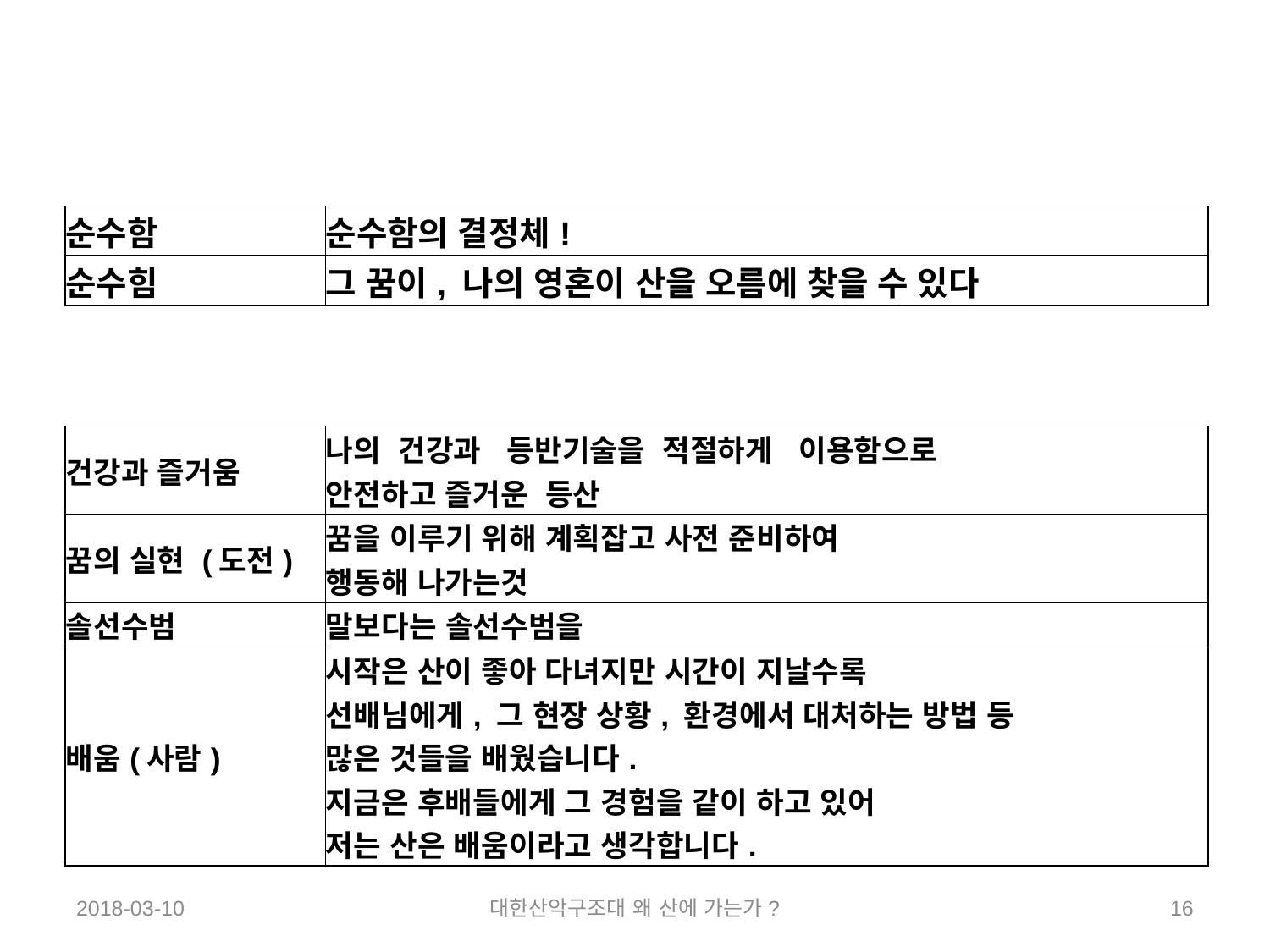

| 순수함 | 순수함의 결정체! |
| --- | --- |
| 순수힘 | 그 꿈이, 나의 영혼이 산을 오름에 찾을 수 있다 |
| 건강과 즐거움 | 나의  건강과   등반기술을  적절하게   이용함으로   안전하고 즐거운  등산 |
| --- | --- |
| 꿈의 실현 (도전) | 꿈을 이루기 위해 계획잡고 사전 준비하여 행동해 나가는것 |
| 솔선수범 | 말보다는 솔선수범을 |
| 배움(사람) | 시작은 산이 좋아 다녀지만 시간이 지날수록  선배님에게, 그 현장 상황, 환경에서 대처하는 방법 등 많은 것들을 배웠습니다. 지금은 후배들에게 그 경험을 같이 하고 있어 저는 산은 배움이라고 생각합니다. |
2018-03-10
대한산악구조대 왜 산에 가는가?
16